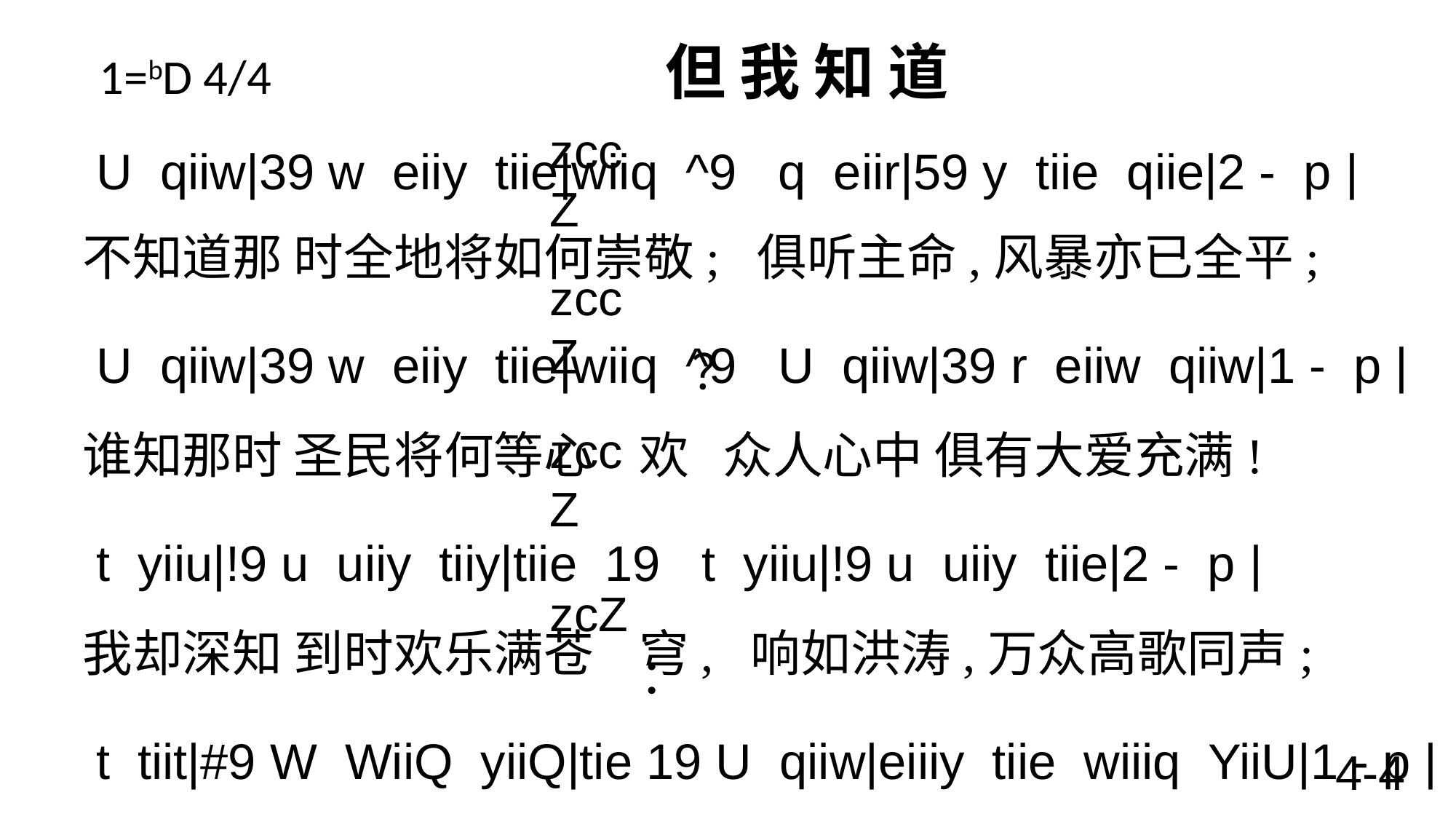

# 1=bD 4/4                                   但 我 知 道
 zccZ
 U  qiiw|39 w  eiiy  tiie|wiiq  ^9   q  eiir|59 y  tiie  qiie|2 -  p |
不知道那 时全地将如何崇敬;  俱听主命,风暴亦已全平;
 U  qiiw|39 w  eiiy  tiie|wiiq  ^9   U  qiiw|39 r  eiiw  qiiw|1 -  p |
谁知那时 圣民将何等心    欢   众人心中 俱有大爱充满!
t  yiiu|!9 u  uiiy  tiiy|tiie  19   t  yiiu|!9 u  uiiy  tiie|2 -  p |
我却深知 到时欢乐满苍    穹,  响如洪涛,万众高歌同声;
t  tiit|#9 W  WiiQ  yiiQ|tie 19 U  qiiw|eiiiy  tiie  wiiiq  YiiU|1 - p |
天呼地和,万灵万物齐欢唱   哈利路亚,全能救主 终为君王!
 zccZ
？
 zccZ
 zcZ
：
4-4